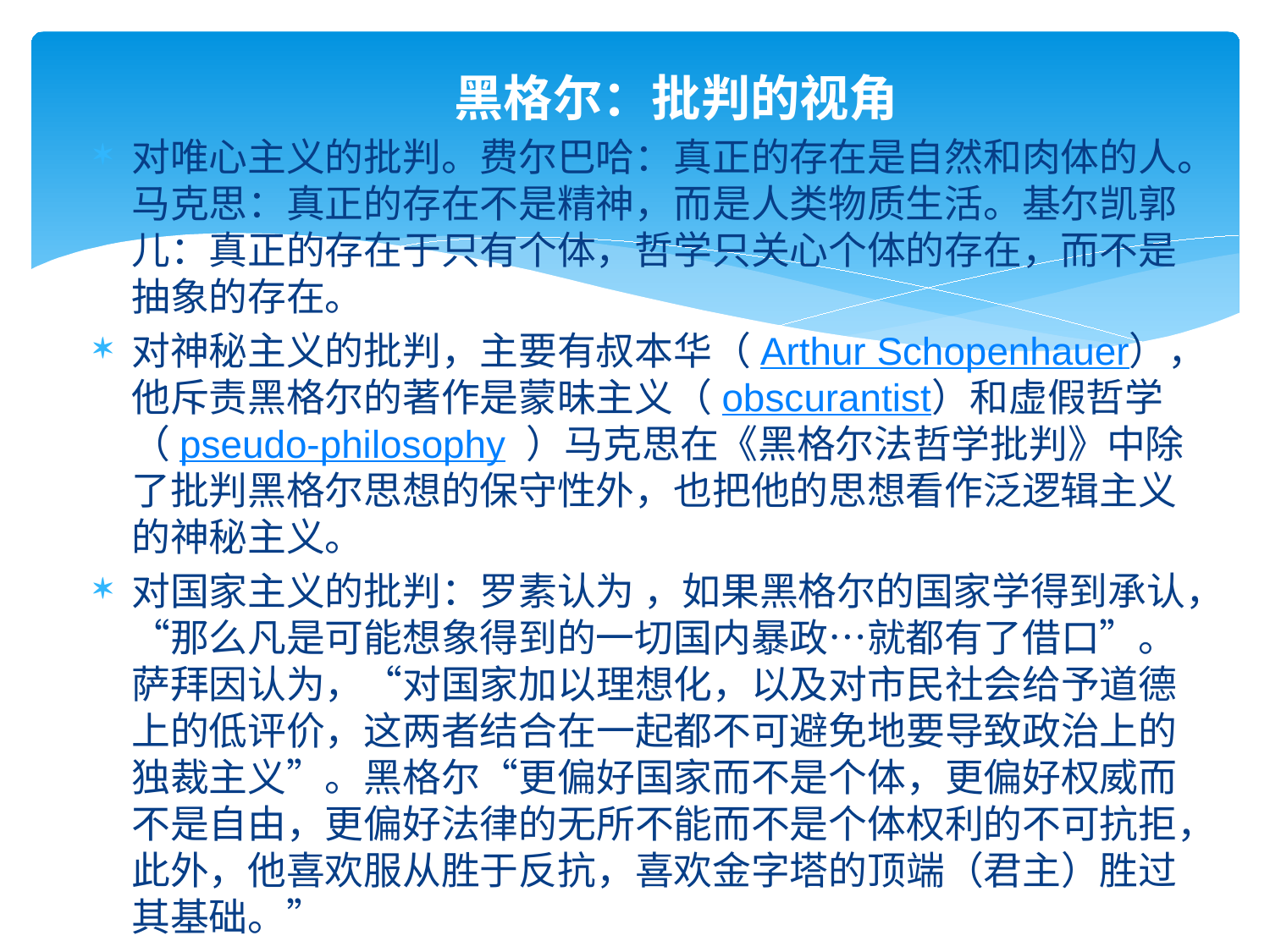

# 黑格尔：批判的视角
对唯心主义的批判。费尔巴哈：真正的存在是自然和肉体的人。马克思：真正的存在不是精神，而是人类物质生活。基尔凯郭儿：真正的存在于只有个体，哲学只关心个体的存在，而不是抽象的存在。
对神秘主义的批判，主要有叔本华（Arthur Schopenhauer），他斥责黑格尔的著作是蒙昧主义（obscurantist）和虚假哲学（pseudo-philosophy ）马克思在《黑格尔法哲学批判》中除了批判黑格尔思想的保守性外，也把他的思想看作泛逻辑主义的神秘主义。
对国家主义的批判：罗素认为 ，如果黑格尔的国家学得到承认，“那么凡是可能想象得到的一切国内暴政…就都有了借口”。萨拜因认为，“对国家加以理想化，以及对市民社会给予道德上的低评价，这两者结合在一起都不可避免地要导致政治上的独裁主义”。黑格尔“更偏好国家而不是个体，更偏好权威而不是自由，更偏好法律的无所不能而不是个体权利的不可抗拒，此外，他喜欢服从胜于反抗，喜欢金字塔的顶端（君主）胜过其基础。”